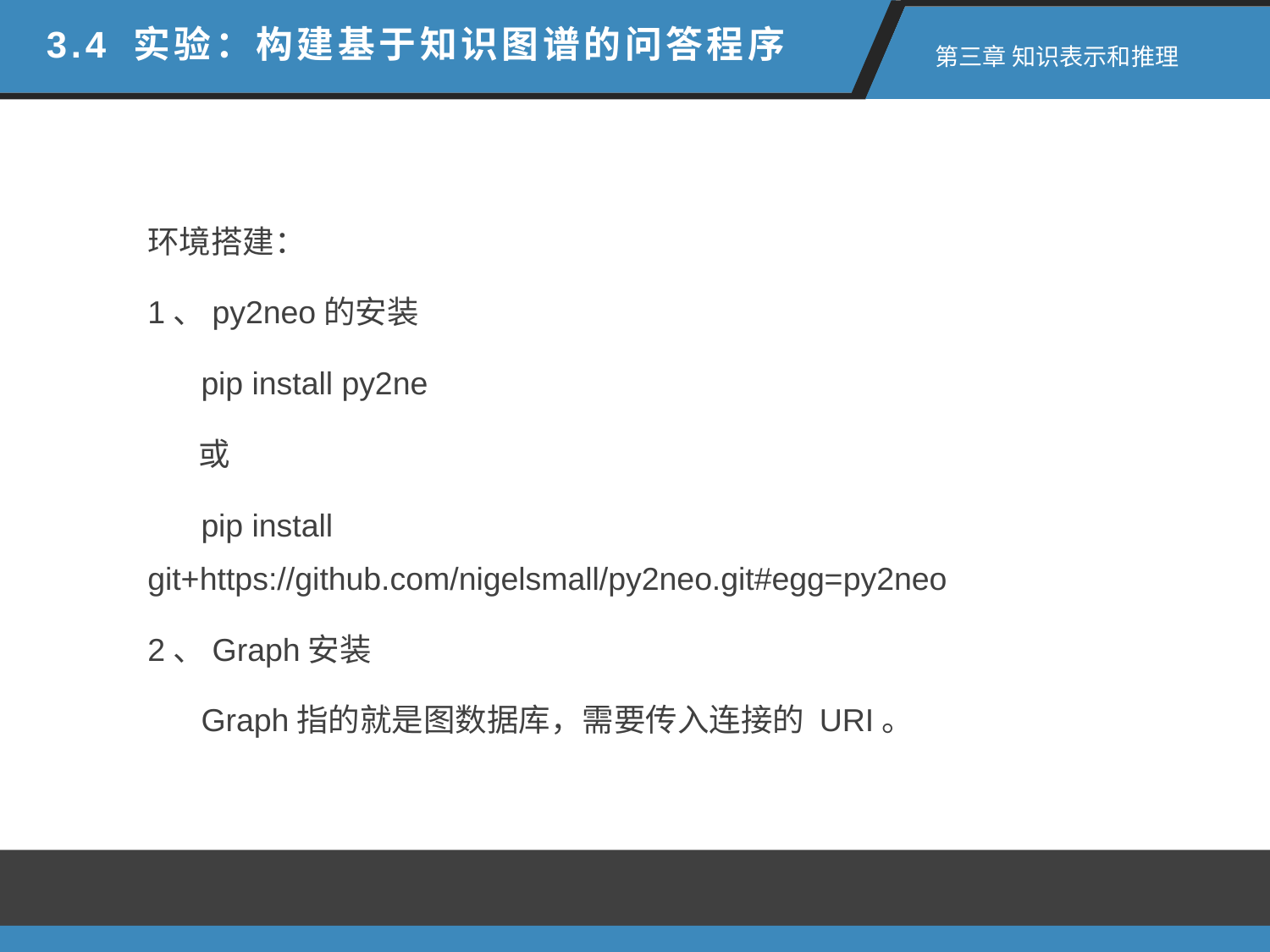

3.4 实验：构建基于知识图谱的问答程序
  第三章 知识表示和推理
环境搭建：
1、py2neo的安装
      pip install py2ne
      或
      pip install          git+https://github.com/nigelsmall/py2neo.git#egg=py2neo
2、Graph安装
      Graph指的就是图数据库，需要传入连接的 URI。